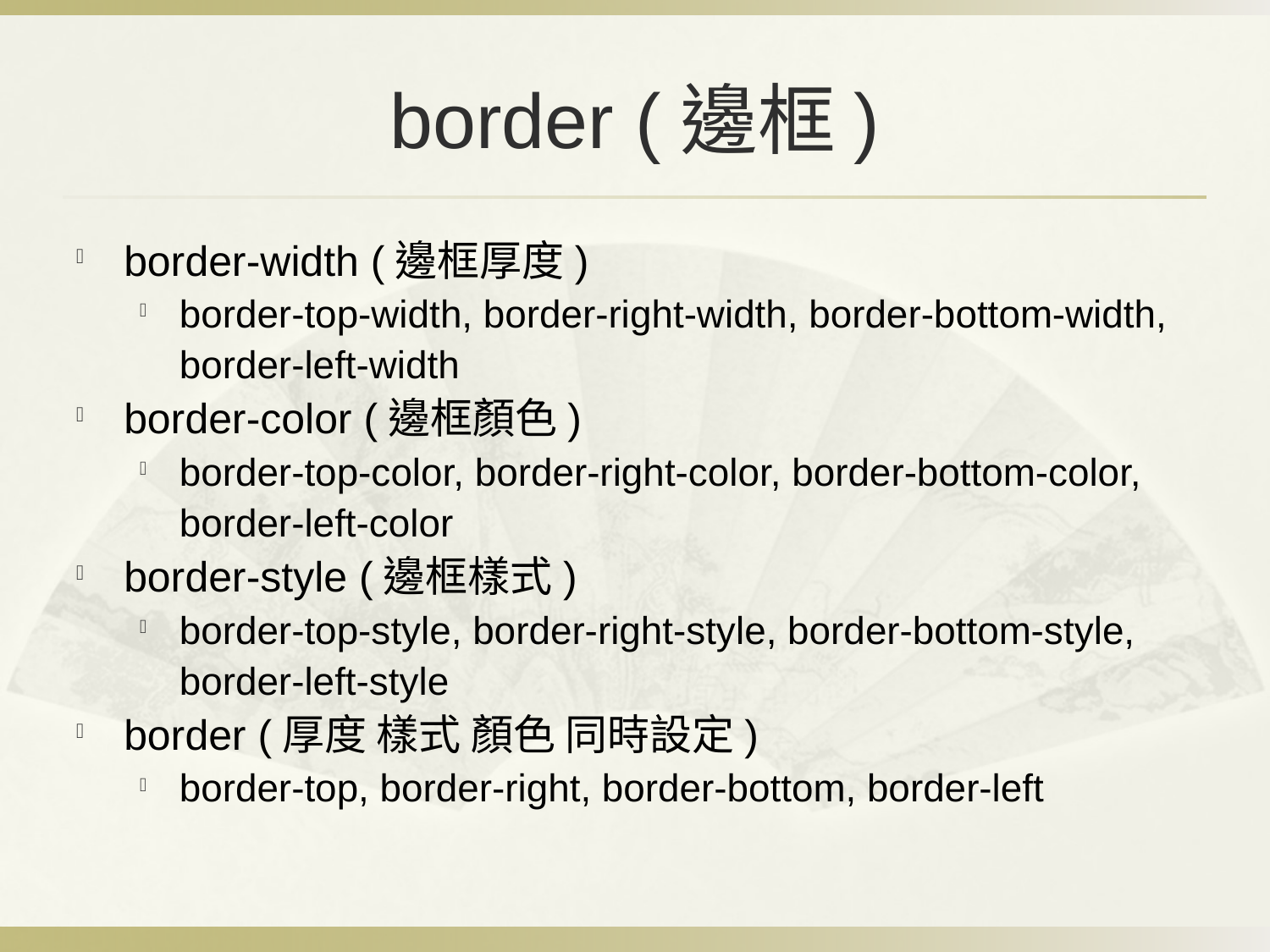

# border (邊框)
border-width (邊框厚度)
border-top-width, border-right-width, border-bottom-width, border-left-width
border-color (邊框顏色)
border-top-color, border-right-color, border-bottom-color, border-left-color
border-style (邊框樣式)
border-top-style, border-right-style, border-bottom-style, border-left-style
border (厚度 樣式 顏色 同時設定)
border-top, border-right, border-bottom, border-left